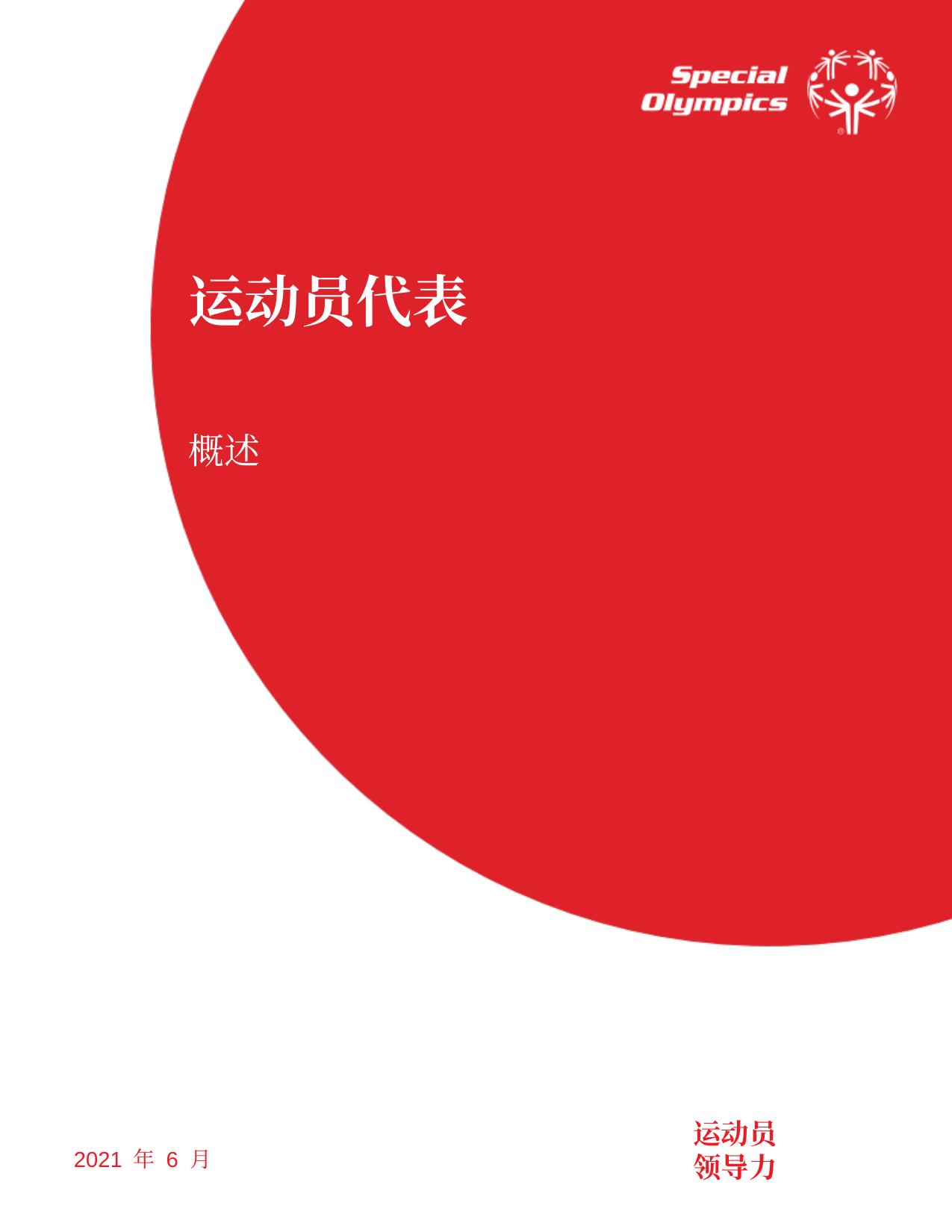

运动员代表
概述
运动员
领导力
2021 年 6 月